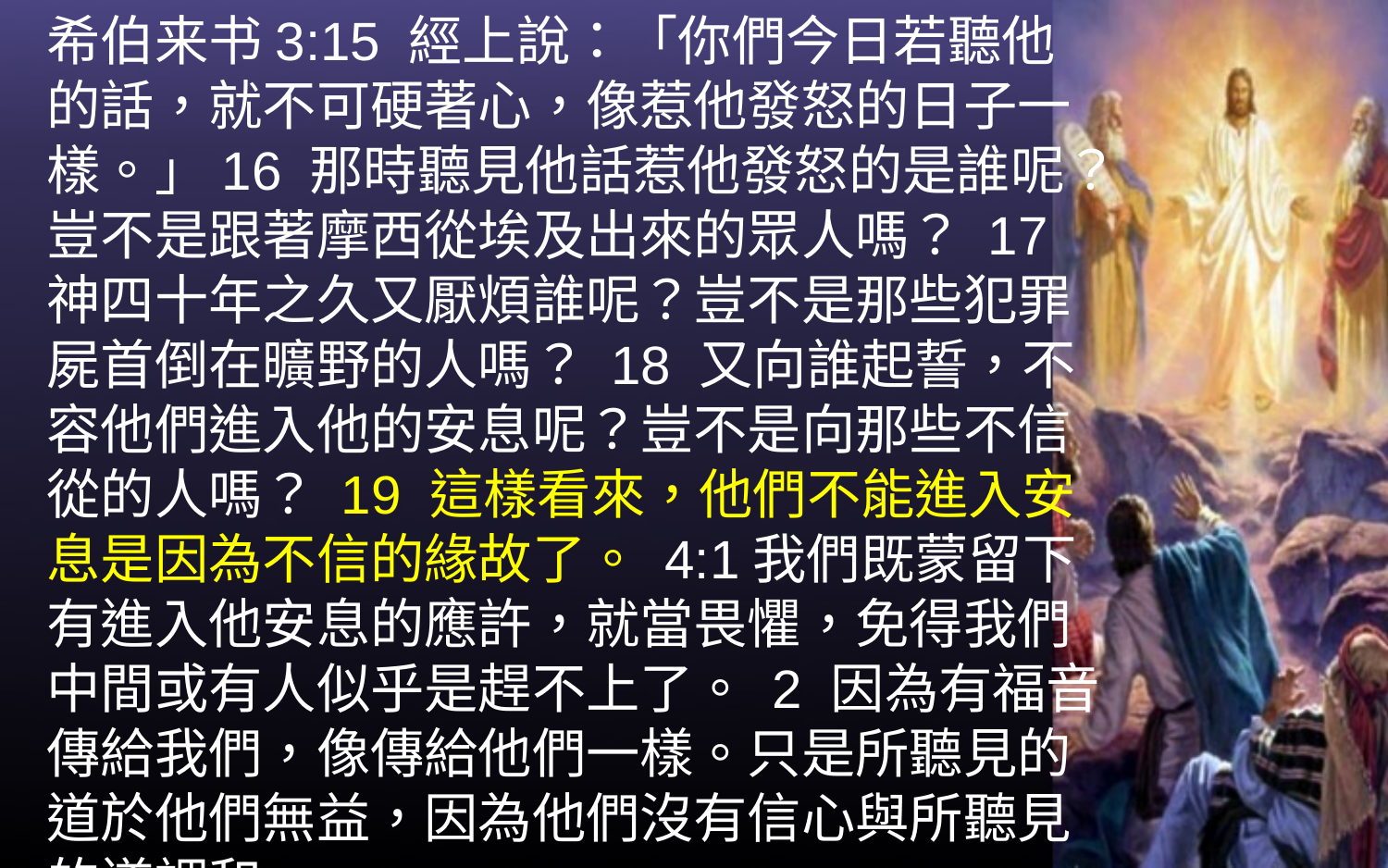

希伯来书3:15 經上說：「你們今日若聽他的話，就不可硬著心，像惹他發怒的日子一樣。」16 那時聽見他話惹他發怒的是誰呢？豈不是跟著摩西從埃及出來的眾人嗎？ 17 神四十年之久又厭煩誰呢？豈不是那些犯罪屍首倒在曠野的人嗎？ 18 又向誰起誓，不容他們進入他的安息呢？豈不是向那些不信從的人嗎？ 19 這樣看來，他們不能進入安息是因為不信的緣故了。 4:1我們既蒙留下有進入他安息的應許，就當畏懼，免得我們中間或有人似乎是趕不上了。 2 因為有福音傳給我們，像傳給他們一樣。只是所聽見的道於他們無益，因為他們沒有信心與所聽見的道調和。